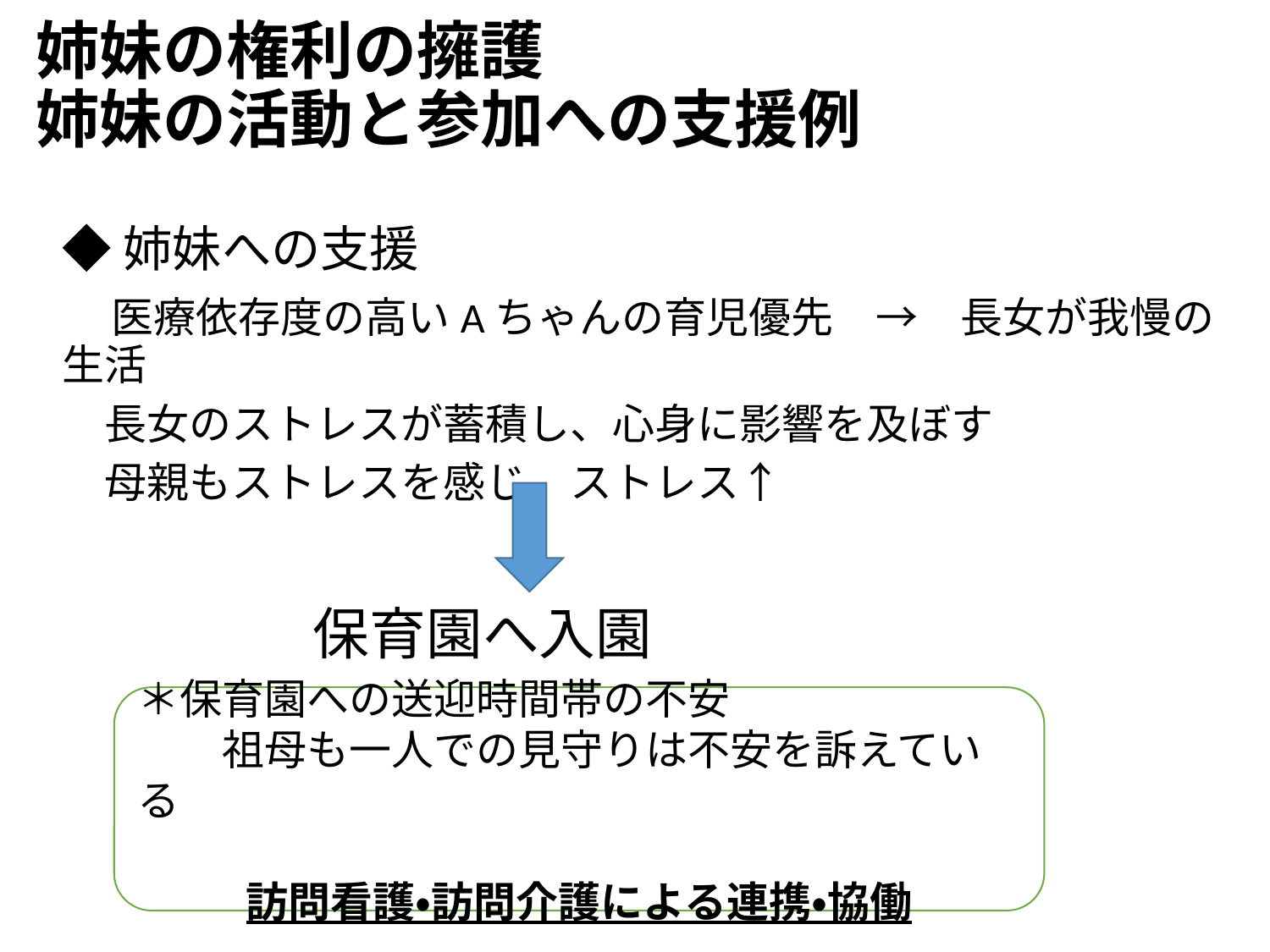

# 姉妹の権利の擁護 姉妹の活動と参加への支援例
◆姉妹への支援
　医療依存度の高いAちゃんの育児優先　→　長女が我慢の生活
　長女のストレスが蓄積し、心身に影響を及ぼす
　母親もストレスを感じ、ストレス↑

保育園へ入園
＊保育園への送迎時間帯の不安
　　祖母も一人での見守りは不安を訴えている

訪問看護・訪問介護による連携・協働